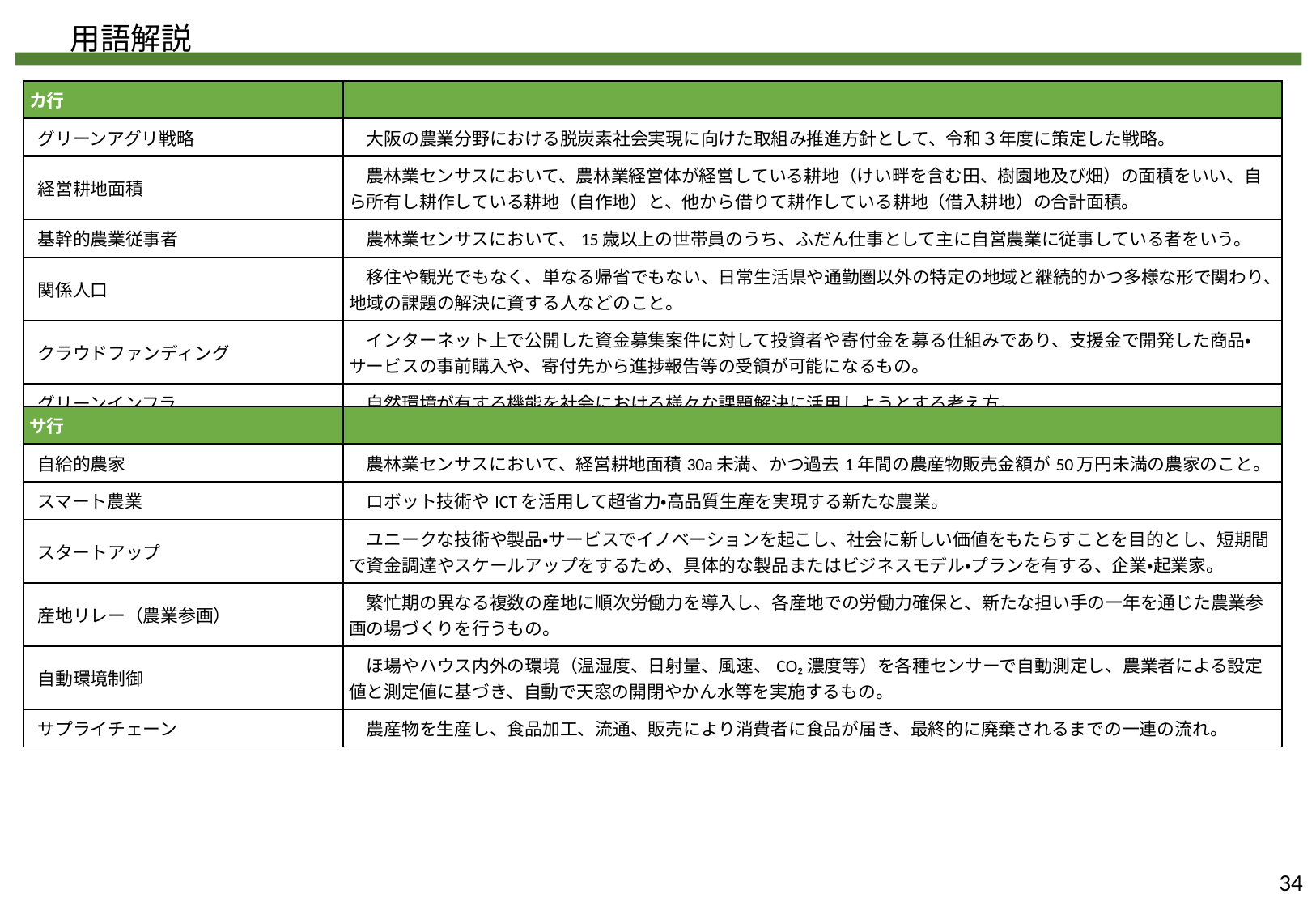

用語解説

| カ行 |  |
| --- | --- |
| グリーンアグリ戦略 | 大阪の農業分野における脱炭素社会実現に向けた取組み推進⽅針として、令和３年度に策定した戦略。 |
| 経営耕地面積 | 農林業センサスにおいて、農林業経営体が経営している耕地（けい畔を含む田、樹園地及び畑）の面積をいい、自ら所有し耕作している耕地（自作地）と、他から借りて耕作している耕地（借入耕地）の合計面積。 |
| 基幹的農業従事者 | 農林業センサスにおいて、15歳以上の世帯員のうち、ふだん仕事として主に自営農業に従事している者をいう。 |
| 関係人口 | 移住や観光でもなく、単なる帰省でもない、日常生活県や通勤圏以外の特定の地域と継続的かつ多様な形で関わり、地域の課題の解決に資する人などのこと。 |
| クラウドファンディング | インターネット上で公開した資金募集案件に対して投資者や寄付金を募る仕組みであり、支援金で開発した商品・サービスの事前購入や、寄付先から進捗報告等の受領が可能になるもの。 |
| グリーンインフラ | 自然環境が有する機能を社会における様々な課題解決に活用しようとする考え方。 |
| サ行 |  |
| --- | --- |
| 自給的農家 | 農林業センサスにおいて、経営耕地面積30a未満、かつ過去1年間の農産物販売金額が50万円未満の農家のこと。 |
| スマート農業 | ロボット技術やICTを活用して超省力・高品質生産を実現する新たな農業。 |
| スタートアップ | ユニークな技術や製品・サービスでイノベーションを起こし、社会に新しい価値をもたらすことを目的とし、短期間で資金調達やスケールアップをするため、具体的な製品またはビジネスモデル・プランを有する、企業・起業家。 |
| 産地リレー（農業参画） | 繁忙期の異なる複数の産地に順次労働力を導入し、各産地での労働力確保と、新たな担い手の一年を通じた農業参画の場づくりを行うもの。 |
| 自動環境制御 | ほ場やハウス内外の環境（温湿度、日射量、風速、CO₂濃度等）を各種センサーで自動測定し、農業者による設定値と測定値に基づき、自動で天窓の開閉やかん水等を実施するもの。 |
| サプライチェーン | 農産物を生産し、食品加工、流通、販売により消費者に食品が届き、最終的に廃棄されるまでの一連の流れ。 |
34